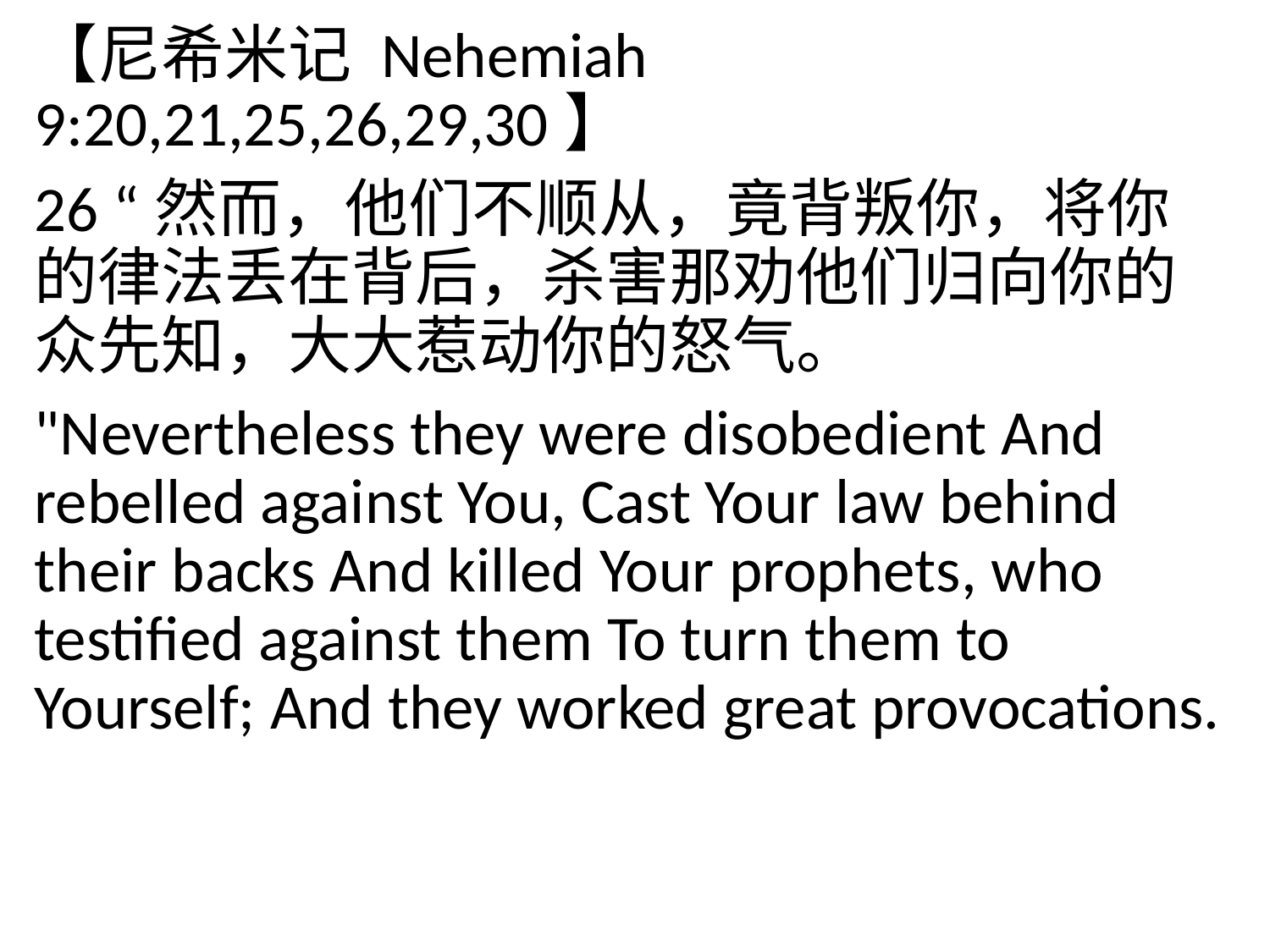

【尼希米记 Nehemiah 9:20,21,25,26,29,30】
26 “然而，他们不顺从，竟背叛你，将你的律法丢在背后，杀害那劝他们归向你的众先知，大大惹动你的怒气。
"Nevertheless they were disobedient And rebelled against You, Cast Your law behind their backs And killed Your prophets, who testified against them To turn them to Yourself; And they worked great provocations.